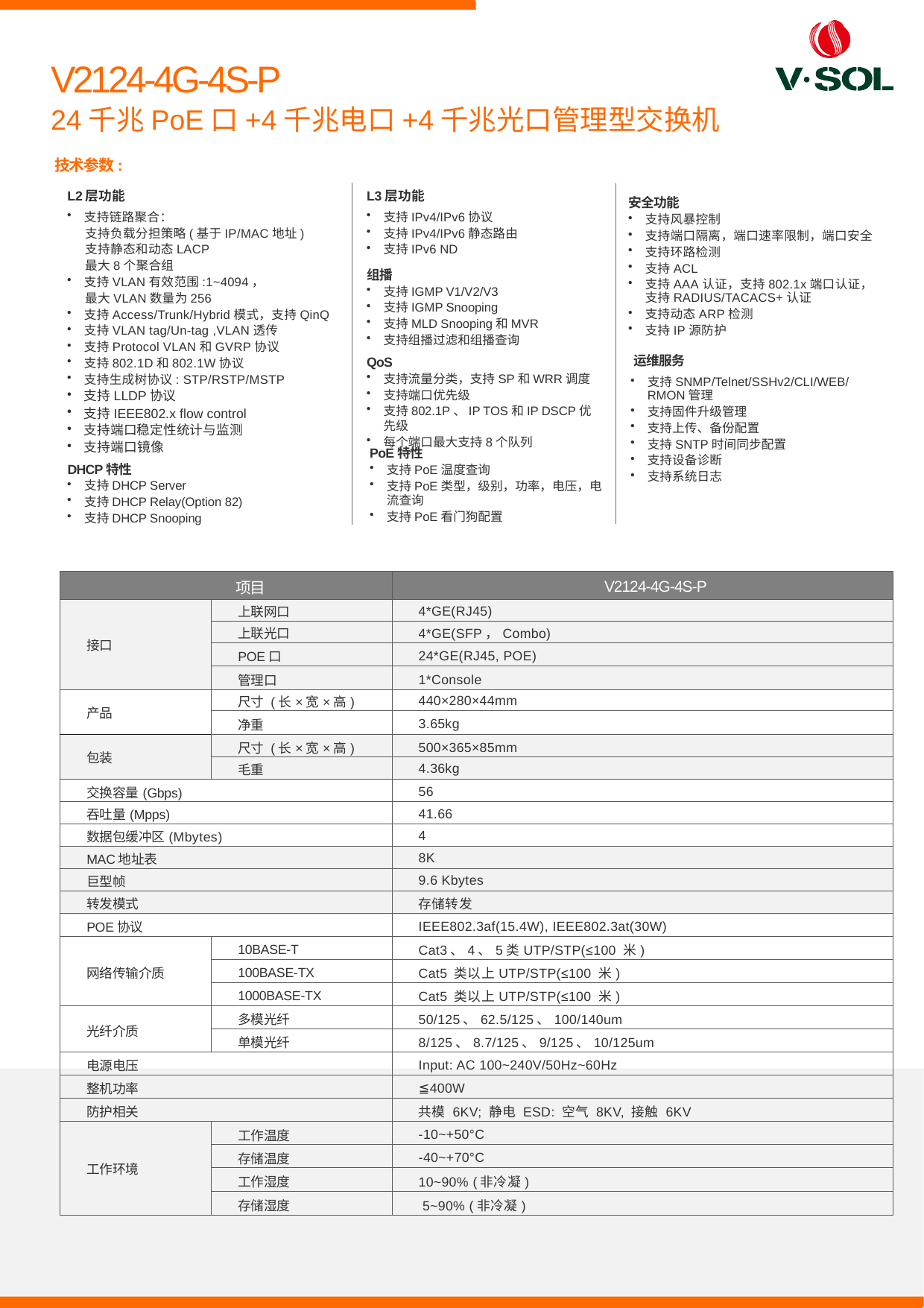

V2124-4G-4S-P
24千兆PoE口+4千兆电口+4千兆光口管理型交换机
技术参数:

L2层功能
L3层功能
安全功能
支持风暴控制
支持端口隔离，端口速率限制，端口安全
支持环路检测
支持ACL
支持AAA认证，支持802.1x端口认证，支持RADIUS/TACACS+认证
支持动态ARP检测
支持IP源防护
支持链路聚合：
     支持负载分担策略(基于IP/MAC地址)
     支持静态和动态LACP
     最大8个聚合组
支持VLAN有效范围:1~4094，
     最大VLAN数量为256
支持Access/Trunk/Hybrid模式，支持QinQ
支持VLAN tag/Un-tag ,VLAN透传
支持Protocol VLAN和GVRP协议
支持802.1D和802.1W协议
支持生成树协议: STP/RSTP/MSTP
支持LLDP协议
支持IEEE802.x flow control
支持端口稳定性统计与监测
支持端口镜像
支持IPv4/IPv6协议
支持IPv4/IPv6静态路由
支持IPv6 ND
组播
支持IGMP V1/V2/V3
支持IGMP Snooping
支持MLD Snooping和MVR
支持组播过滤和组播查询
QoS
支持流量分类，支持SP和WRR调度
支持端口优先级
支持802.1P、IP TOS和IP DSCP优先级
每个端口最大支持8个队列
运维服务
支持SNMP/Telnet/SSHv2/CLI/WEB/RMON管理
支持固件升级管理
支持上传、备份配置
支持SNTP时间同步配置
支持设备诊断
支持系统日志
PoE特性
支持PoE温度查询
支持PoE类型，级别，功率，电压，电流查询
支持PoE看门狗配置
DHCP特性
支持DHCP Server
支持DHCP Relay(Option 82)
支持DHCP Snooping
| 项目 |  | V2124-4G-4S-P |
| --- | --- | --- |
| 接口 | 上联网口 | 4\*GE(RJ45) |
|  | 上联光口 | 4\*GE(SFP，Combo) |
|  | POE口 | 24\*GE(RJ45, POE) |
|  | 管理口 | 1\*Console |
| 产品 | 尺寸 (长×宽×高) | 440×280×44mm |
|  | 净重 | 3.65kg |
| 包装 | 尺寸 (长×宽×高) | 500×365×85mm |
|  | 毛重 | 4.36kg |
| 交换容量(Gbps) |  | 56 |
| 吞吐量(Mpps) |  | 41.66 |
| 数据包缓冲区(Mbytes) |  | 4 |
| MAC地址表 |  | 8K |
| 巨型帧 |  | 9.6 Kbytes |
| 转发模式 |  | 存储转发 |
| POE协议 |  | IEEE802.3af(15.4W), IEEE802.3at(30W) |
| 网络传输介质 | 10BASE-T | Cat3、4、5类UTP/STP(≤100 米) |
|  | 100BASE-TX | Cat5 类以上UTP/STP(≤100 米) |
|  | 1000BASE-TX | Cat5 类以上UTP/STP(≤100 米) |
| 光纤介质 | 多模光纤 | 50/125、62.5/125、100/140um |
|  | 单模光纤 | 8/125、8.7/125、9/125、10/125um |
| 电源电压 |  | Input: AC 100~240V/50Hz~60Hz |
| 整机功率 |  | ≦400W |
| 防护相关 |  | 共模 6KV; 静电 ESD: 空气 8KV, 接触 6KV |
| 工作环境 | 工作温度 | -10~+50°C |
|  | 存储温度 | -40~+70°C |
|  | 工作湿度 | 10~90% (非冷凝) |
|  | 存储湿度 | 5~90% (非冷凝) |